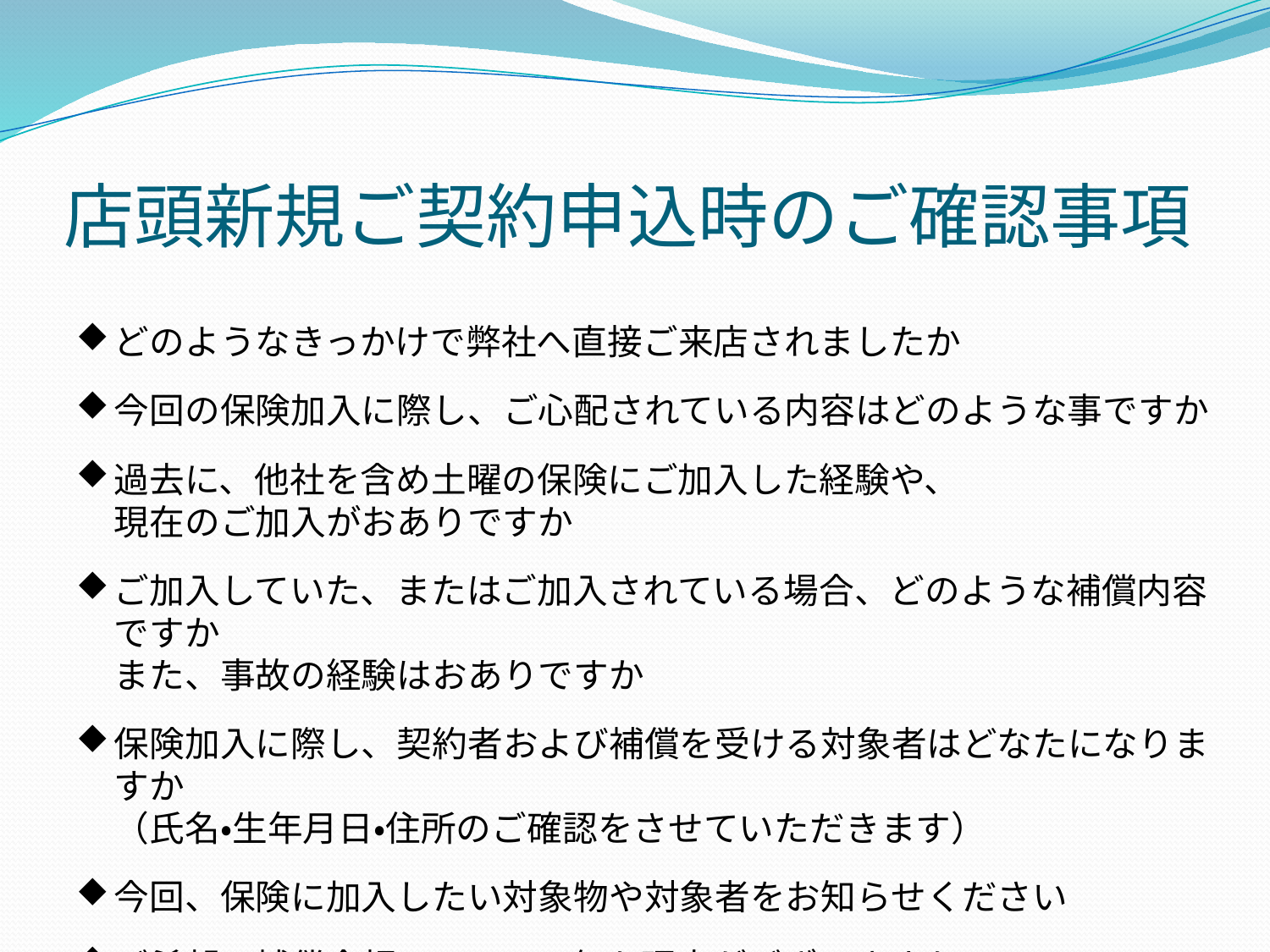

# 店頭新規ご契約申込時のご確認事項
どのようなきっかけで弊社へ直接ご来店されましたか
今回の保険加入に際し、ご心配されている内容はどのような事ですか
過去に、他社を含め土曜の保険にご加入した経験や、
現在のご加入がおありですか
ご加入していた、またはご加入されている場合、どのような補償内容ですか
また、事故の経験はおありですか
保険加入に際し、契約者および補償を受ける対象者はどなたになりますか
（氏名・生年月日・住所のご確認をさせていただきます）
今回、保険に加入したい対象物や対象者をお知らせください
ご希望の補償金額について、何か理由がございますか